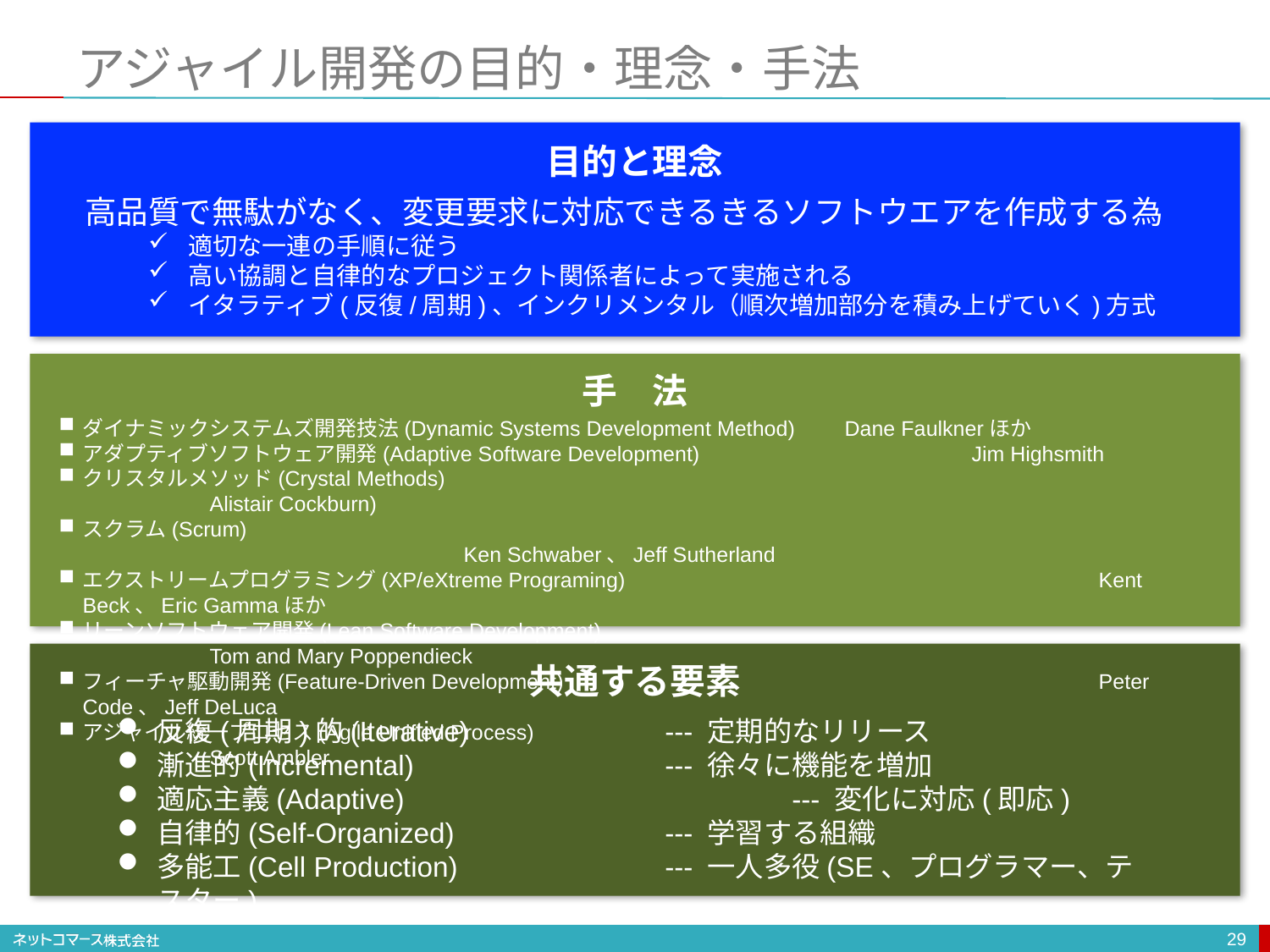

# アジャイル開発の目的・理念・手法

目的と理念
高品質で無駄がなく、変更要求に対応できるきるソフトウエアを作成する為
適切な一連の手順に従う
高い協調と自律的なプロジェクト関係者によって実施される
イタラティブ(反復/周期)、インクリメンタル（順次増加部分を積み上げていく)方式

手　法
ダイナミックシステムズ開発技法(Dynamic Systems Development Method) 	Dane Faulknerほか
アダプティブソフトウェア開発(Adaptive Software Development) 			Jim Highsmith
クリスタルメソッド(Crystal Methods) 							Alistair Cockburn)
スクラム(Scrum)										Ken Schwaber、Jeff Sutherland
エクストリームプログラミング(XP/eXtreme Programing) 				Kent Beck、Eric Gammaほか
リーンソフトウェア開発(Lean Software Development)					Tom and Mary Poppendieck
フィーチャ駆動開発(Feature-Driven Development)					Peter Code、Jeff DeLuca
アジャイル統一プロセス(Agile Unified Process)						Scott Ambler

共通する要素
反復(周期)的(Iterative) 		--- 定期的なリリース
漸進的(Incremental) 		--- 徐々に機能を増加
適応主義(Adaptive) 			--- 変化に対応(即応)
自律的(Self-Organized) 		--- 学習する組織
多能工(Cell Production) 		--- 一人多役(SE、プログラマー、テスター)
29